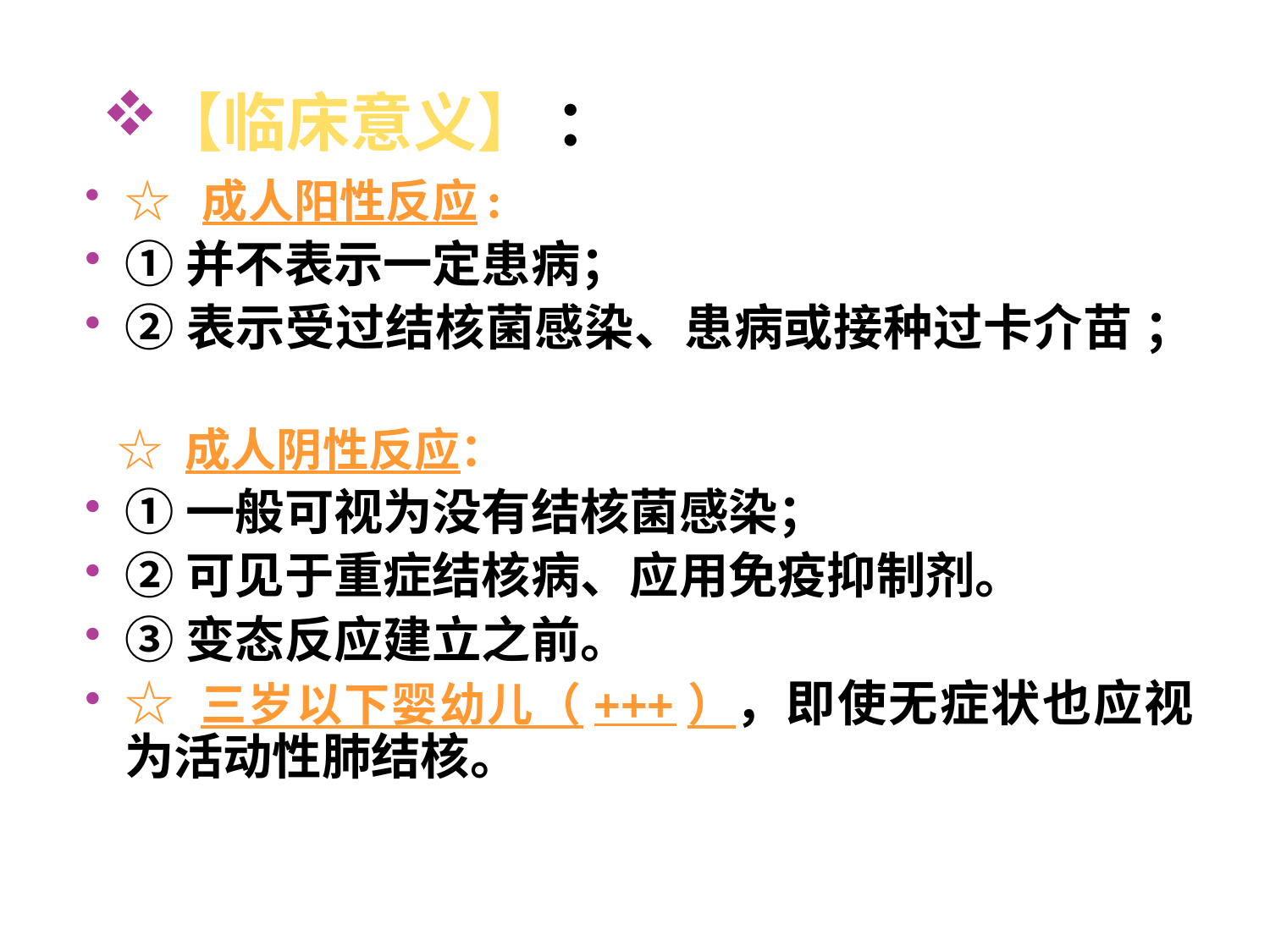

# 【临床意义】 ：
☆  成人阳性反应:
①并不表示一定患病；
②表示受过结核菌感染、患病或接种过卡介苗 ；

   ☆ 成人阴性反应：
①一般可视为没有结核菌感染；
②可见于重症结核病、应用免疫抑制剂。
③变态反应建立之前。
☆ 三岁以下婴幼儿（+++），即使无症状也应视为活动性肺结核。